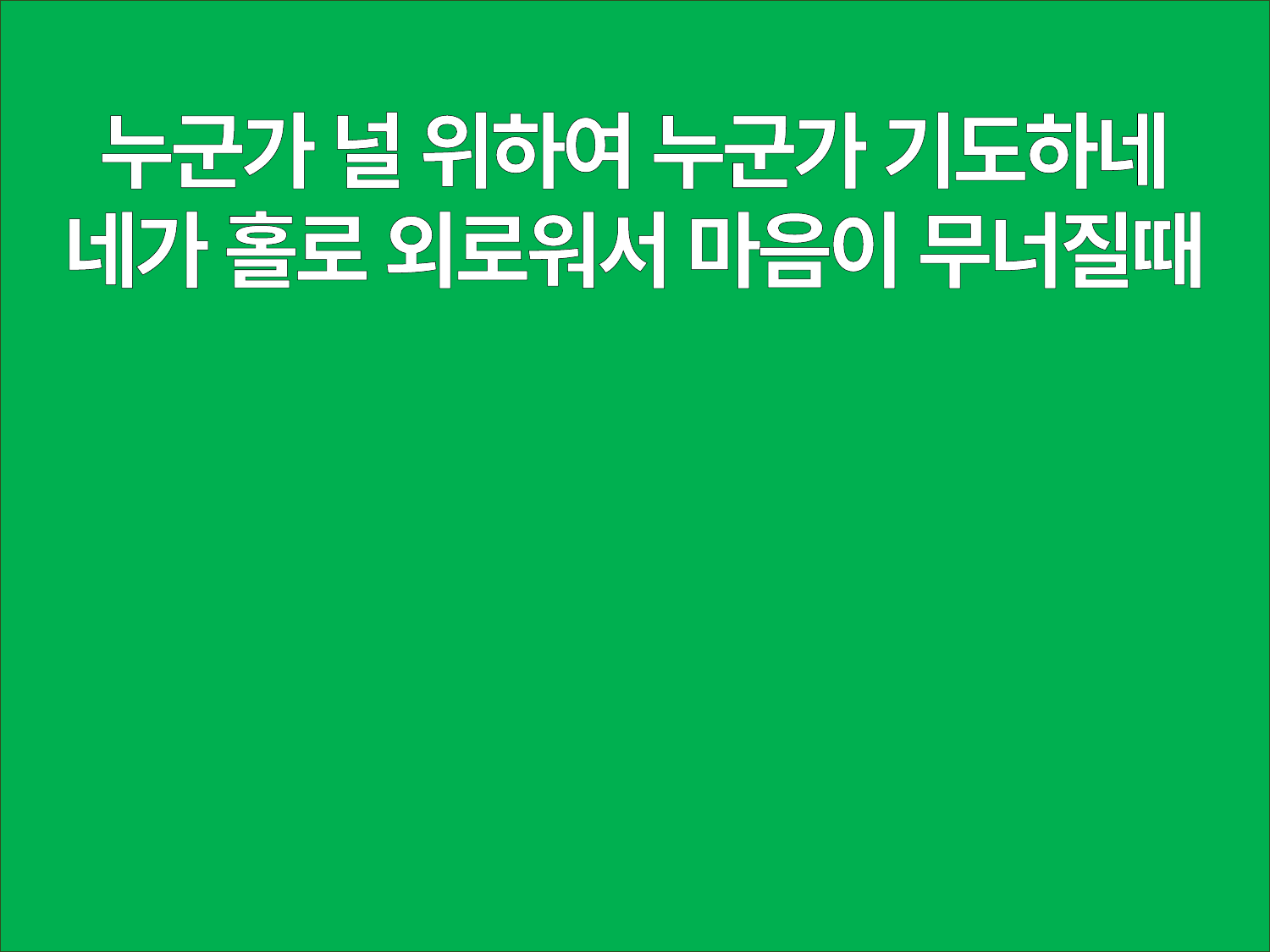

누군가 널 위하여 누군가 기도하네
네가 홀로 외로워서 마음이 무너질때